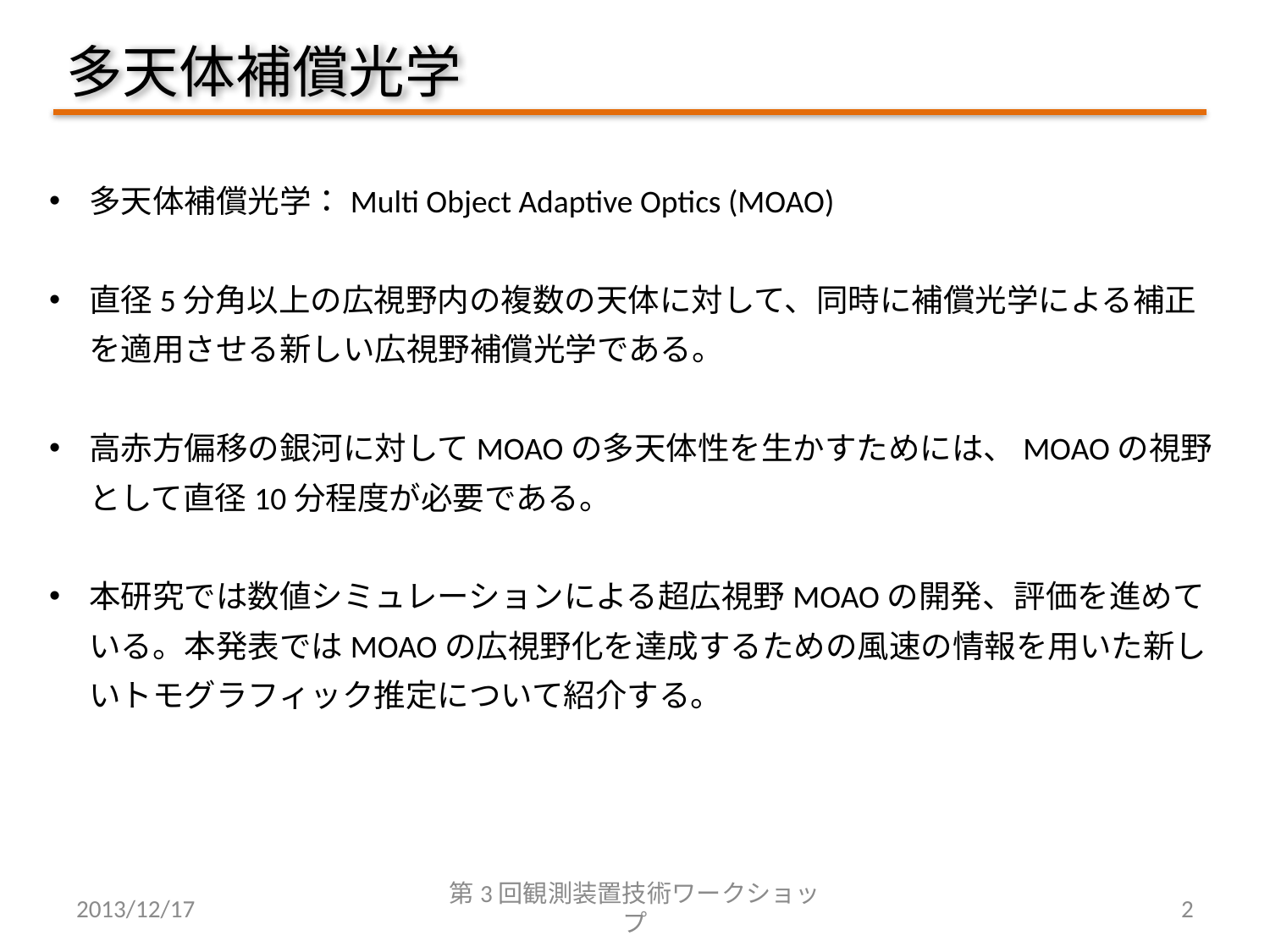

# 多天体補償光学
多天体補償光学：Multi Object Adaptive Optics (MOAO)

直径5分角以上の広視野内の複数の天体に対して、同時に補償光学による補正を適用させる新しい広視野補償光学である。

高赤方偏移の銀河に対してMOAOの多天体性を生かすためには、MOAOの視野として直径10分程度が必要である。

本研究では数値シミュレーションによる超広視野MOAOの開発、評価を進めている。本発表ではMOAOの広視野化を達成するための風速の情報を用いた新しいトモグラフィック推定について紹介する。
2013/12/17
第3回観測装置技術ワークショップ
2